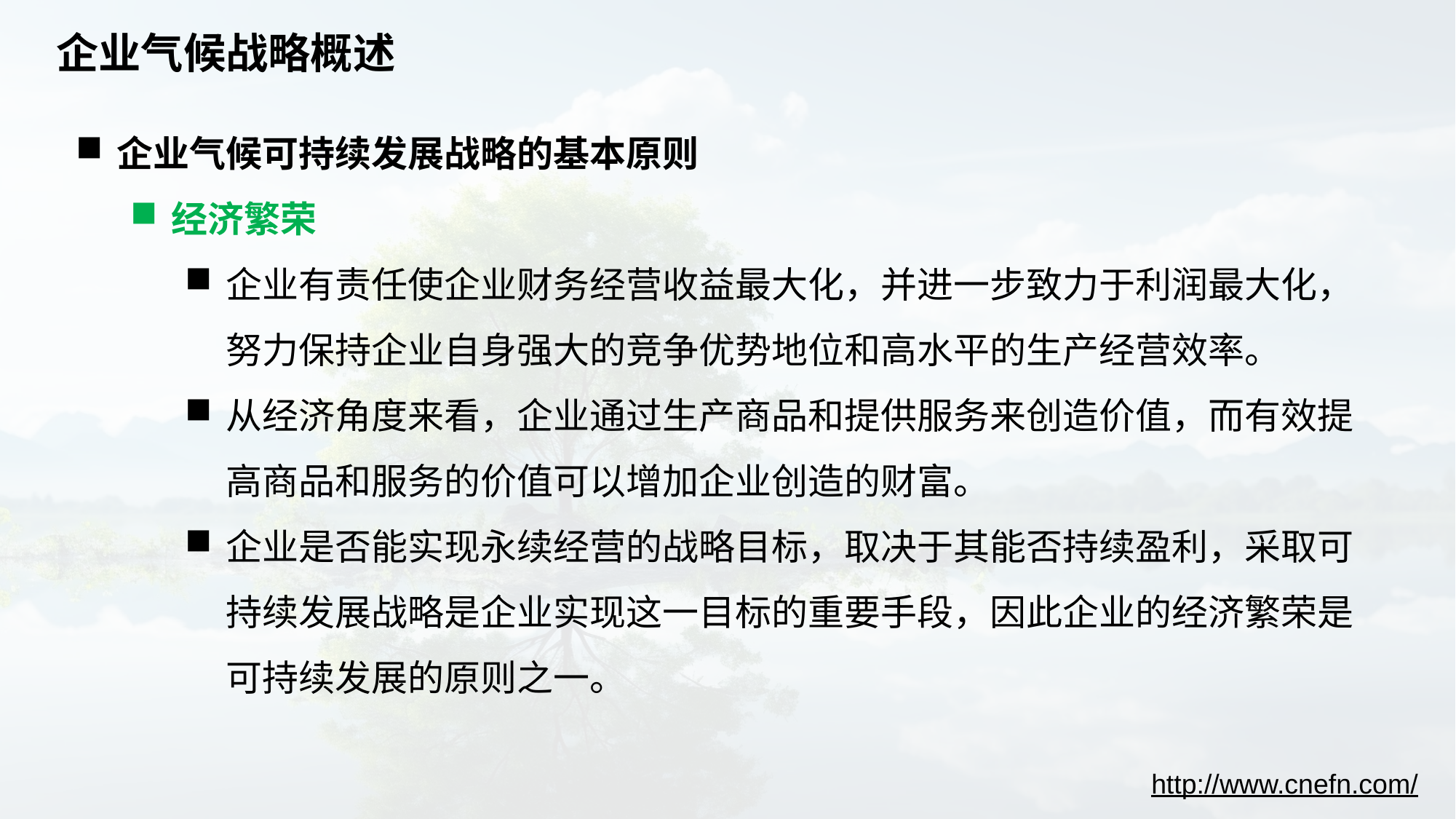

# 企业气候战略概述
企业气候可持续发展战略的基本原则
经济繁荣
企业有责任使企业财务经营收益最大化，并进一步致力于利润最大化，努力保持企业自身强大的竞争优势地位和高水平的生产经营效率。
从经济角度来看，企业通过生产商品和提供服务来创造价值，而有效提高商品和服务的价值可以增加企业创造的财富。
企业是否能实现永续经营的战略目标，取决于其能否持续盈利，采取可持续发展战略是企业实现这一目标的重要手段，因此企业的经济繁荣是可持续发展的原则之一。